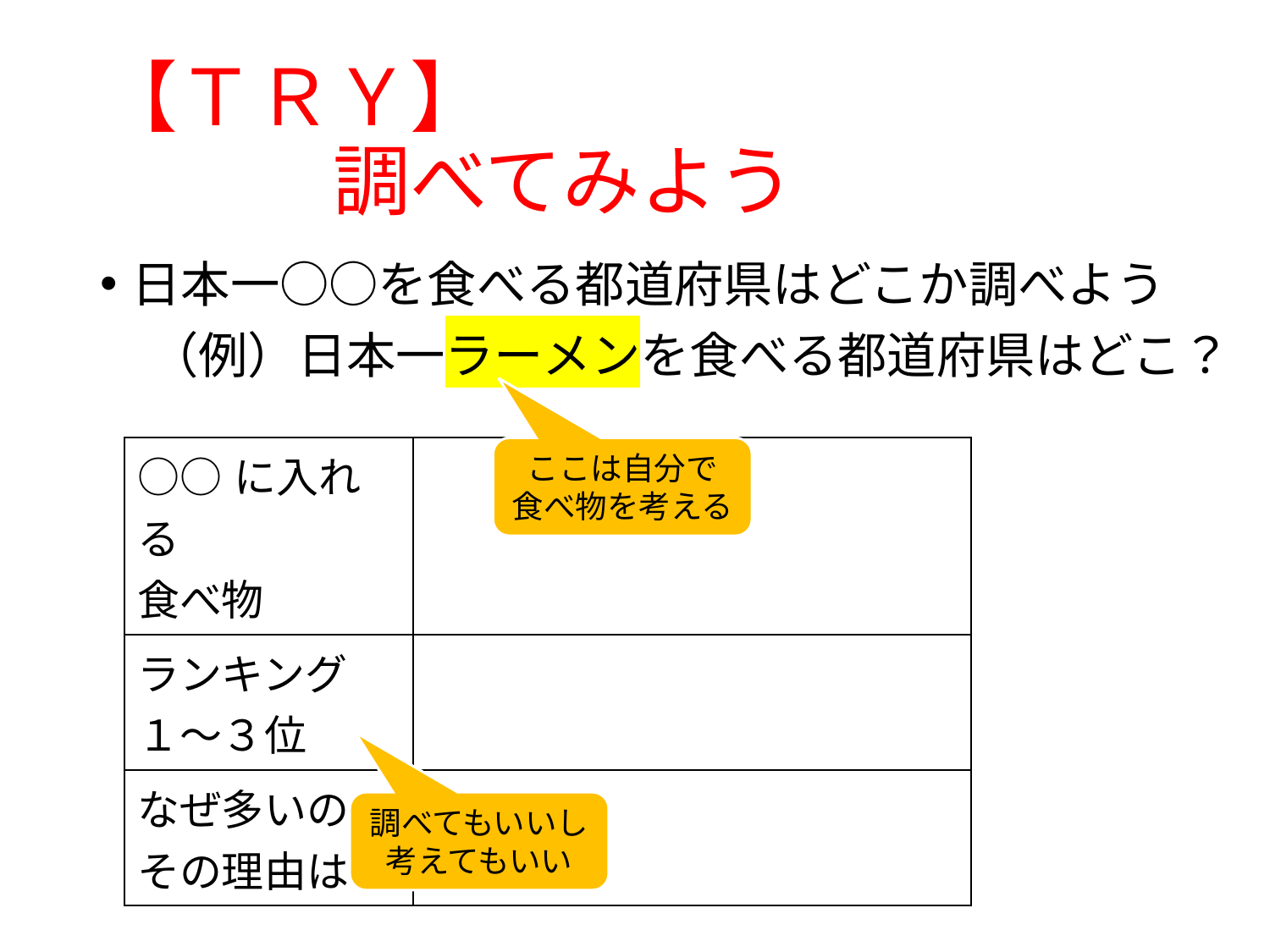

# 【ＴＲＹ】 　　　調べてみよう
日本一○○を食べる都道府県はどこか調べよう
　（例）日本一ラーメンを食べる都道府県はどこ？
| ○○に入れる 食べ物 |  |
| --- | --- |
| ランキング １～３位 |  |
| なぜ多いのか その理由は |  |
ここは自分で
食べ物を考える
調べてもいいし
考えてもいい